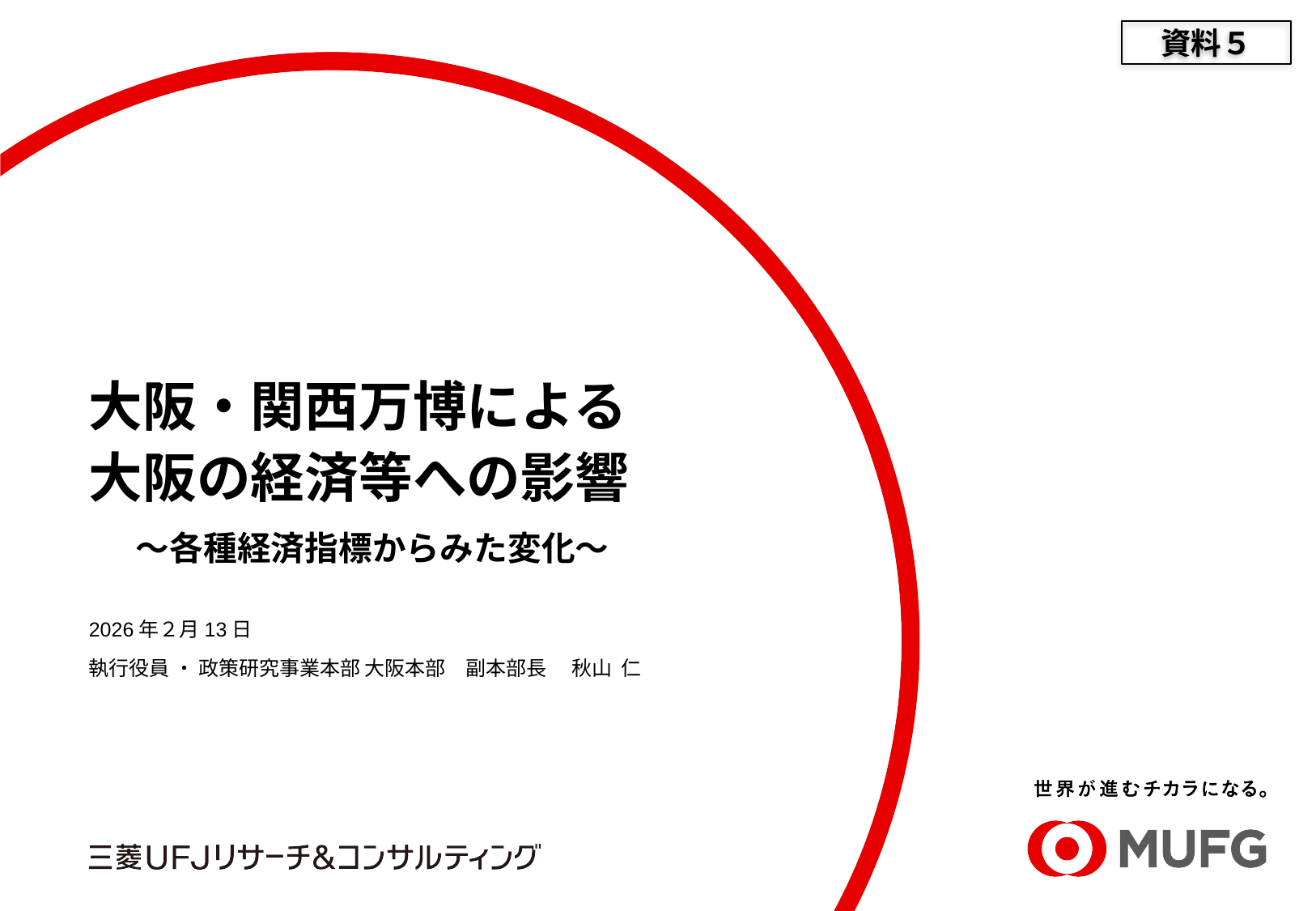

資料５
# 大阪・関西万博による 大阪の経済等への影響 　～各種経済指標からみた変化～
2026年２月13日
執行役員 ・ 政策研究事業本部 大阪本部　副本部長 　秋山  仁